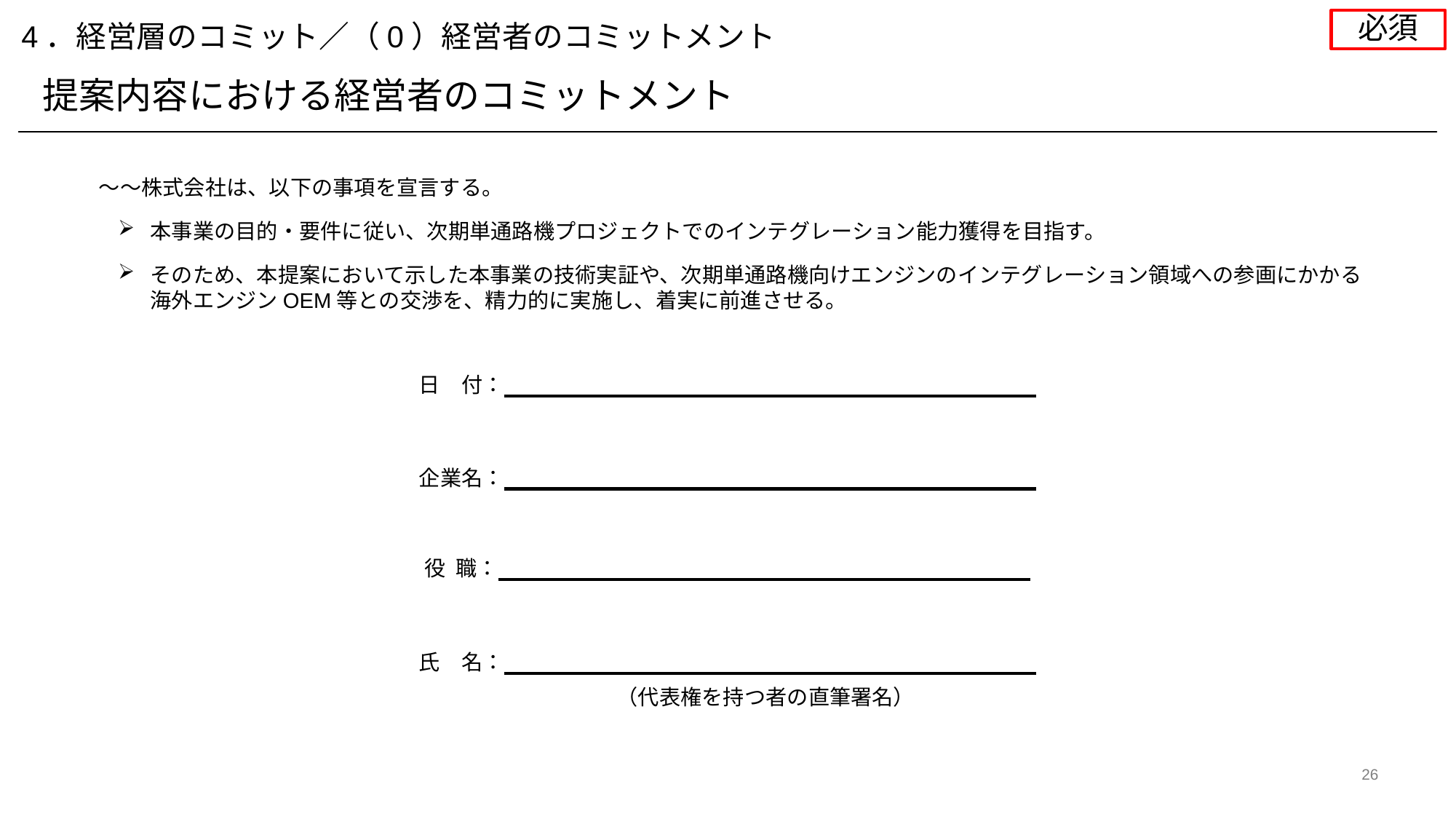

必須
4．経営層のコミット／（0）経営者のコミットメント
提案内容における経営者のコミットメント
～～株式会社は、以下の事項を宣言する。
本事業の目的・要件に従い、次期単通路機プロジェクトでのインテグレーション能力獲得を目指す。
そのため、本提案において示した本事業の技術実証や、次期単通路機向けエンジンのインテグレーション領域への参画にかかる海外エンジンOEM等との交渉を、精力的に実施し、着実に前進させる。
日　付：
企業名：
役  職：
氏　名：
（代表権を持つ者の直筆署名）